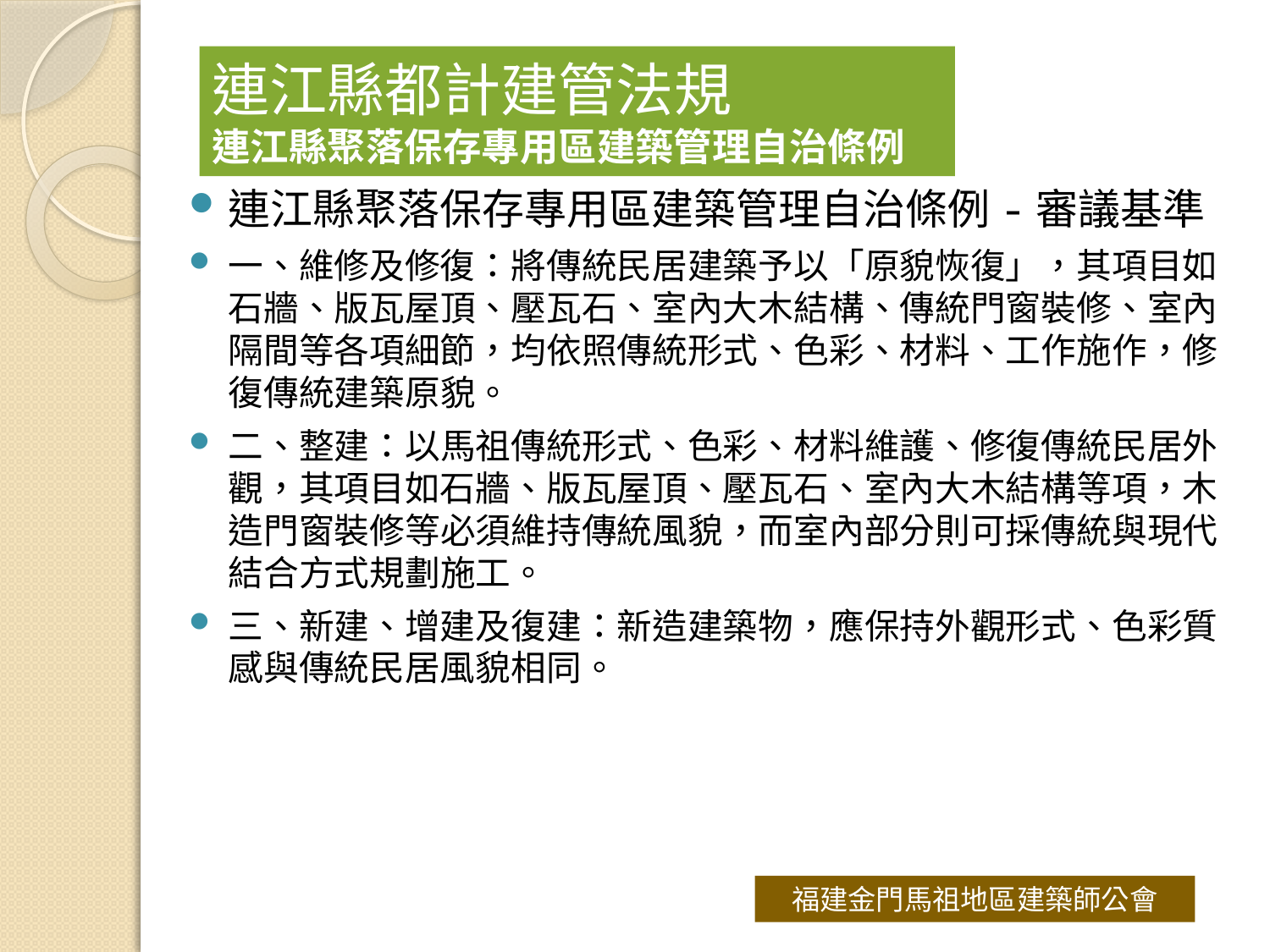

# 連江縣都計建管法規 連江縣聚落保存專用區建築管理自治條例
連江縣聚落保存專用區建築管理自治條例-審議基準
一、維修及修復：將傳統民居建築予以「原貌恢復」，其項目如石牆、版瓦屋頂、壓瓦石、室內大木結構、傳統門窗裝修、室內隔間等各項細節，均依照傳統形式、色彩、材料、工作施作，修復傳統建築原貌。
二、整建：以馬祖傳統形式、色彩、材料維護、修復傳統民居外觀，其項目如石牆、版瓦屋頂、壓瓦石、室內大木結構等項，木造門窗裝修等必須維持傳統風貌，而室內部分則可採傳統與現代結合方式規劃施工。
三、新建、增建及復建：新造建築物，應保持外觀形式、色彩質感與傳統民居風貌相同。
福建金門馬祖地區建築師公會